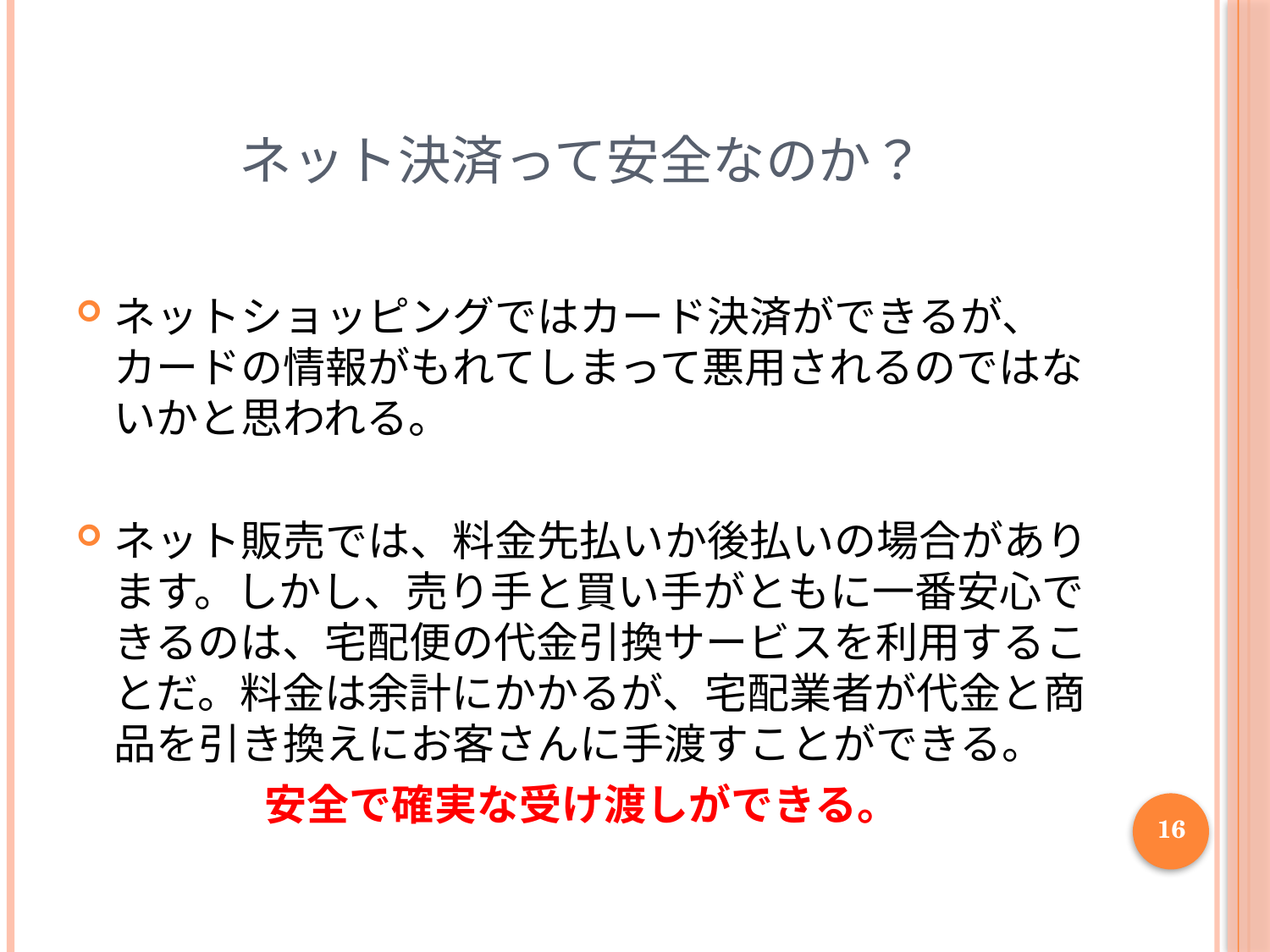

# ネット決済って安全なのか？

ネットショッピングではカード決済ができるが、カードの情報がもれてしまって悪用されるのではないかと思われる。

ネット販売では、料金先払いか後払いの場合があります。しかし、売り手と買い手がともに一番安心できるのは、宅配便の代金引換サービスを利用することだ。料金は余計にかかるが、宅配業者が代金と商品を引き換えにお客さんに手渡すことができる。
安全で確実な受け渡しができる。

16